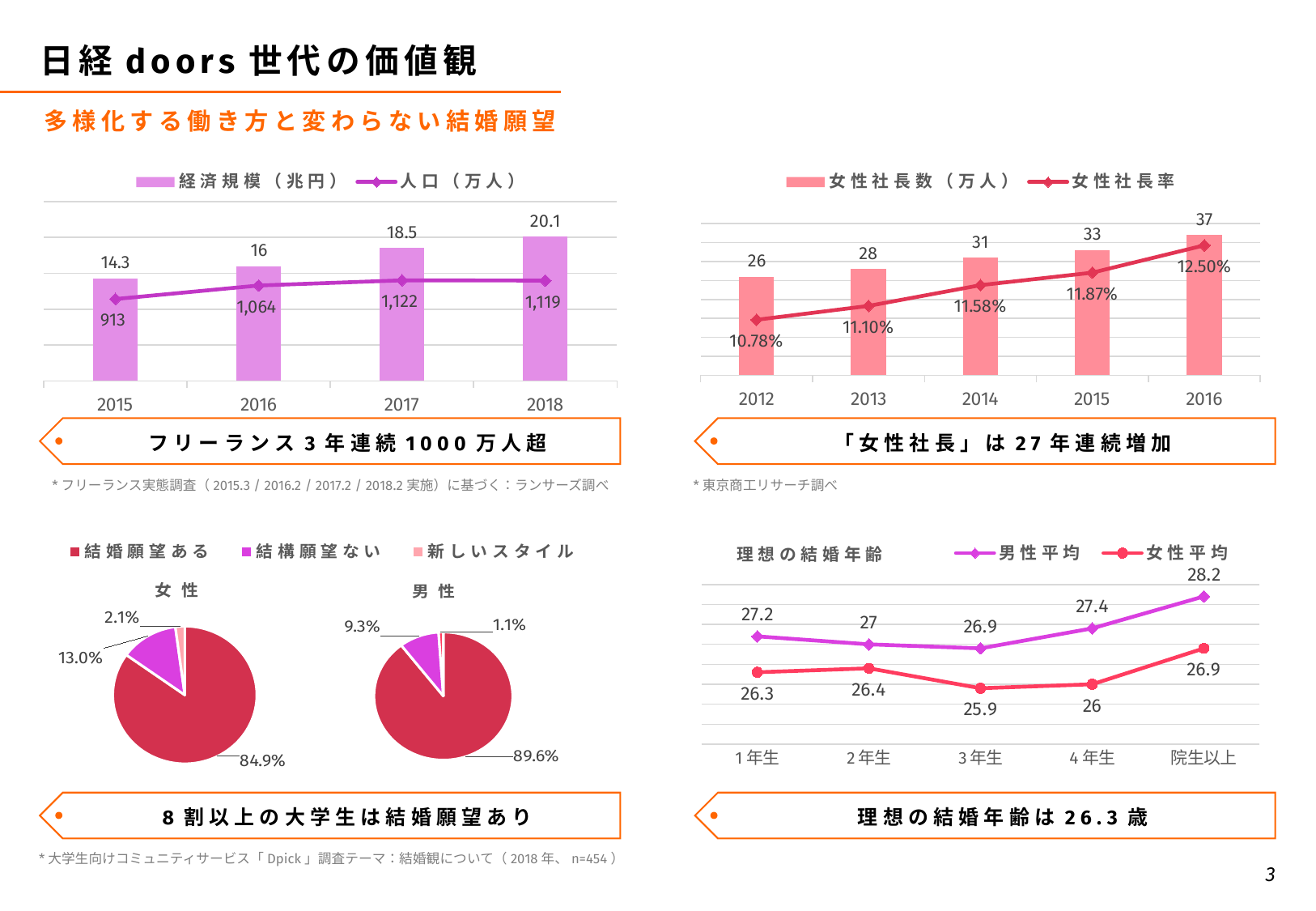

# 日経doors世代の価値観
多様化する働き方と変わらない結婚願望

### Chart

| Category | 経済規模（兆円） | 人口（万人） |
|---|---|---|
| 2015 | 14.3 | 913.0 |
| 2016 | 16.0 | 1064.0 |
| 2017 | 18.5 | 1122.0 |
| 2018 | 20.1 | 1119.0 |

### Chart

| Category | 女性社長数（万人） | 女性社長率 |
|---|---|---|
| 2012 | 26.0 | 0.1078 |
| 2013 | 28.0 | 0.111 |
| 2014 | 31.0 | 0.1158 |
| 2015 | 33.0 | 0.1187 |
| 2016 | 37.0 | 0.125 |
「女性社長」は27年連続増加

フリーランス3年連続1000万人超

*フリーランス実態調査（2015.3 / 2016.2 / 2017.2 / 2018.2実施）に基づく：ランサーズ調べ
*東京商工リサーチ調べ

### Chart:

| Category | 女性 |
|---|---|
| 結婚願望ある | 0.849 |
| 結構願望ない | 0.13 |
| 新しいスタイル | 0.021 |

### Chart:

| Category | 男性 |
|---|---|
| 結婚願望ある | 0.896 |
| 結構願望ない | 0.093 |
| 新しいスタイル | 0.011 |

### Chart: 理想の結婚年齢

| Category | 男性平均 | 女性平均 |
|---|---|---|
| 1年生 | 27.2 | 26.3 |
| 2年生 | 27.0 | 26.4 |
| 3年生 | 26.9 | 25.9 |
| 4年生 | 27.4 | 26.0 |
| 院生以上 | 28.2 | 26.9 |
8割以上の大学生は結婚願望あり

理想の結婚年齢は26.3歳

3
*大学生向けコミュニティサービス「Dpick」調査テーマ：結婚観について（2018年、n=454）